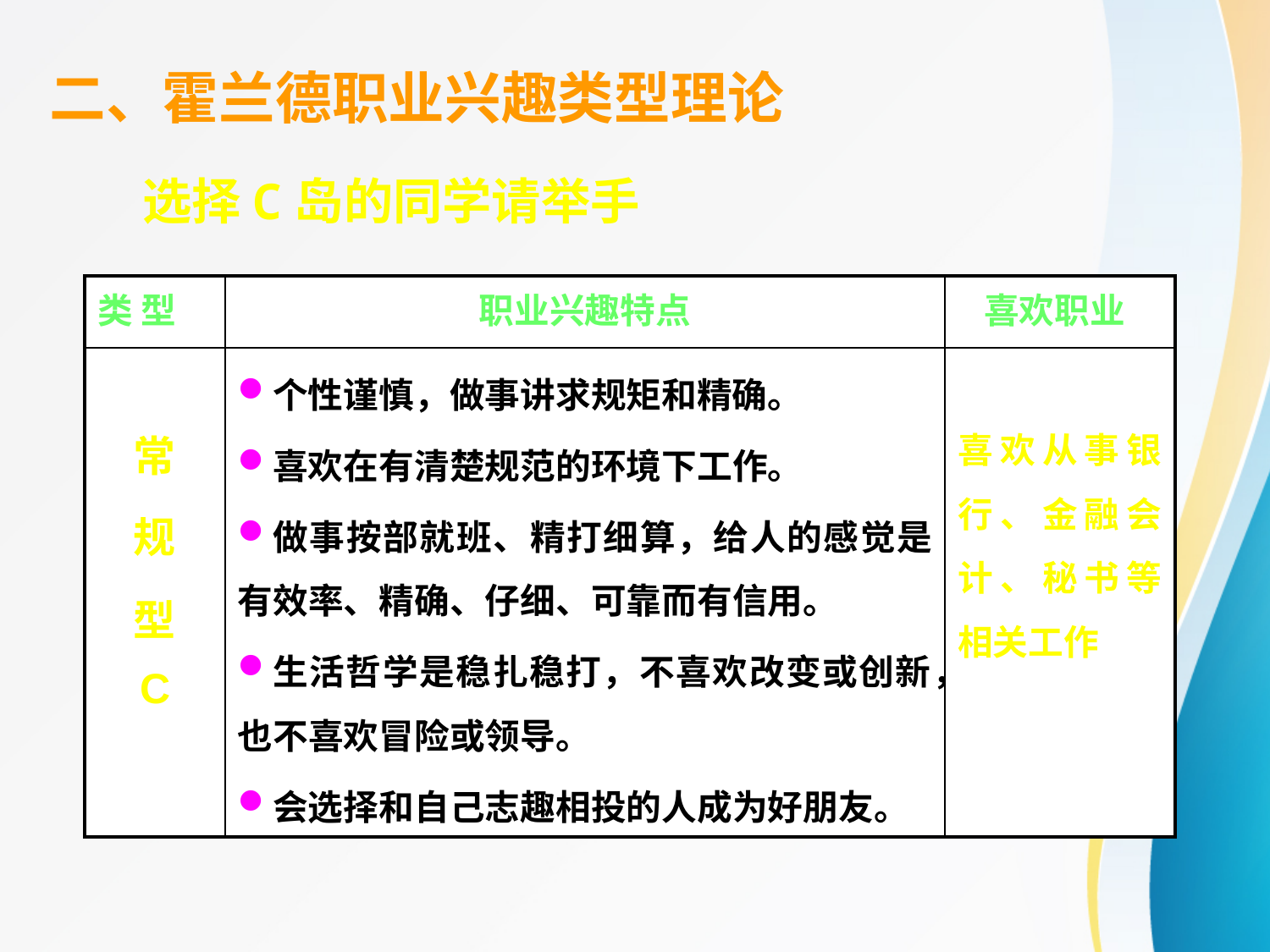

二、霍兰德职业兴趣类型理论
选择C岛的同学请举手
| 类 型 | 职业兴趣特点 | 喜欢职业 |
| --- | --- | --- |
| 常 规 型 C | 个性谨慎，做事讲求规矩和精确。 喜欢在有清楚规范的环境下工作。 做事按部就班、精打细算，给人的感觉是有效率、精确、仔细、可靠而有信用。 生活哲学是稳扎稳打，不喜欢改变或创新，也不喜欢冒险或领导。 会选择和自己志趣相投的人成为好朋友。 | 喜欢从事银行、金融会计、秘书等相关工作 |